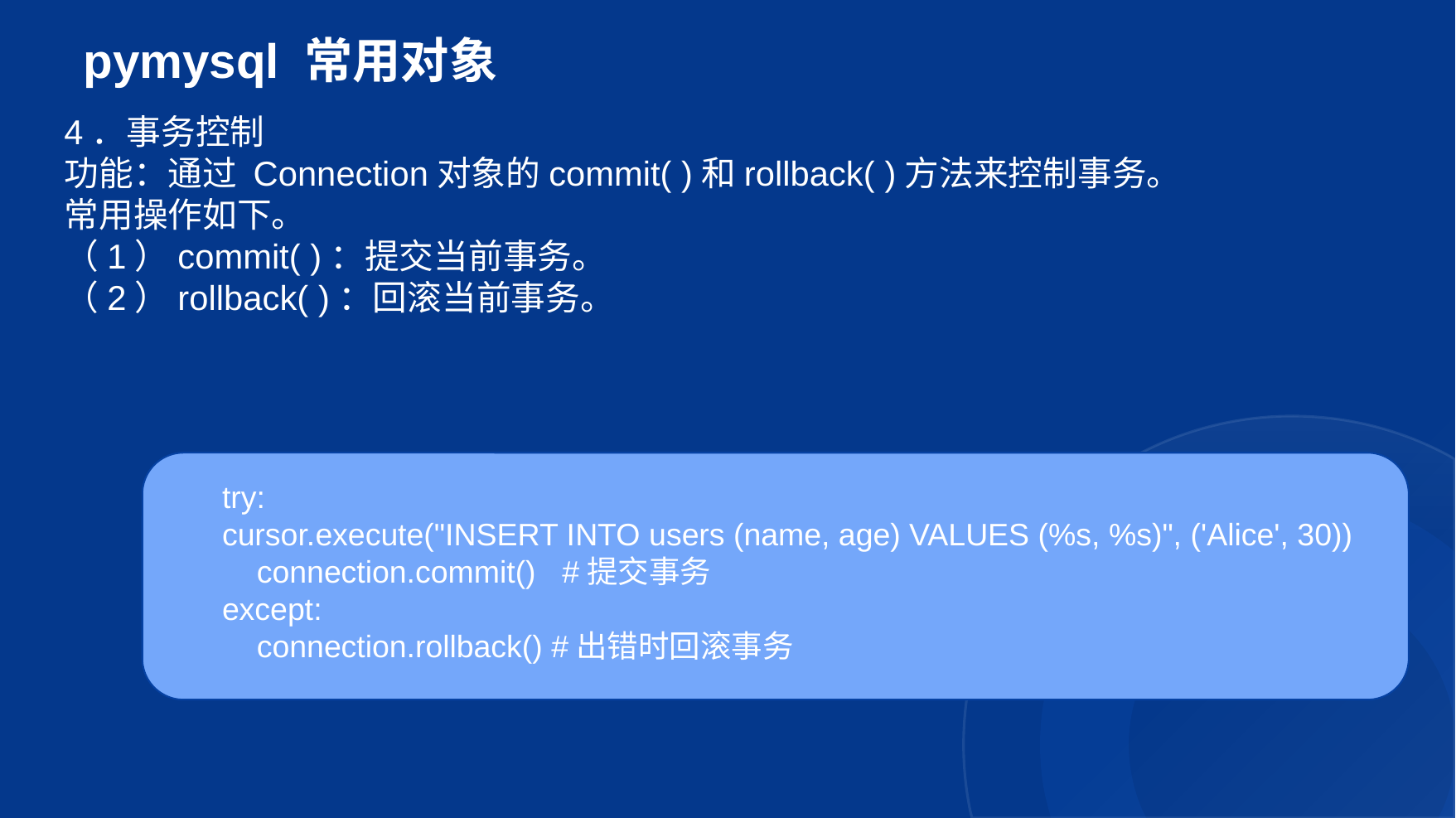

# pymysql 常用对象
4．事务控制
功能：通过 Connection对象的commit( )和rollback( )方法来控制事务。
常用操作如下。
（1）commit( )：提交当前事务。
（2）rollback( )：回滚当前事务。

try:
cursor.execute("INSERT INTO users (name, age) VALUES (%s, %s)", ('Alice', 30))
    connection.commit()   #提交事务
except:
    connection.rollback() #出错时回滚事务